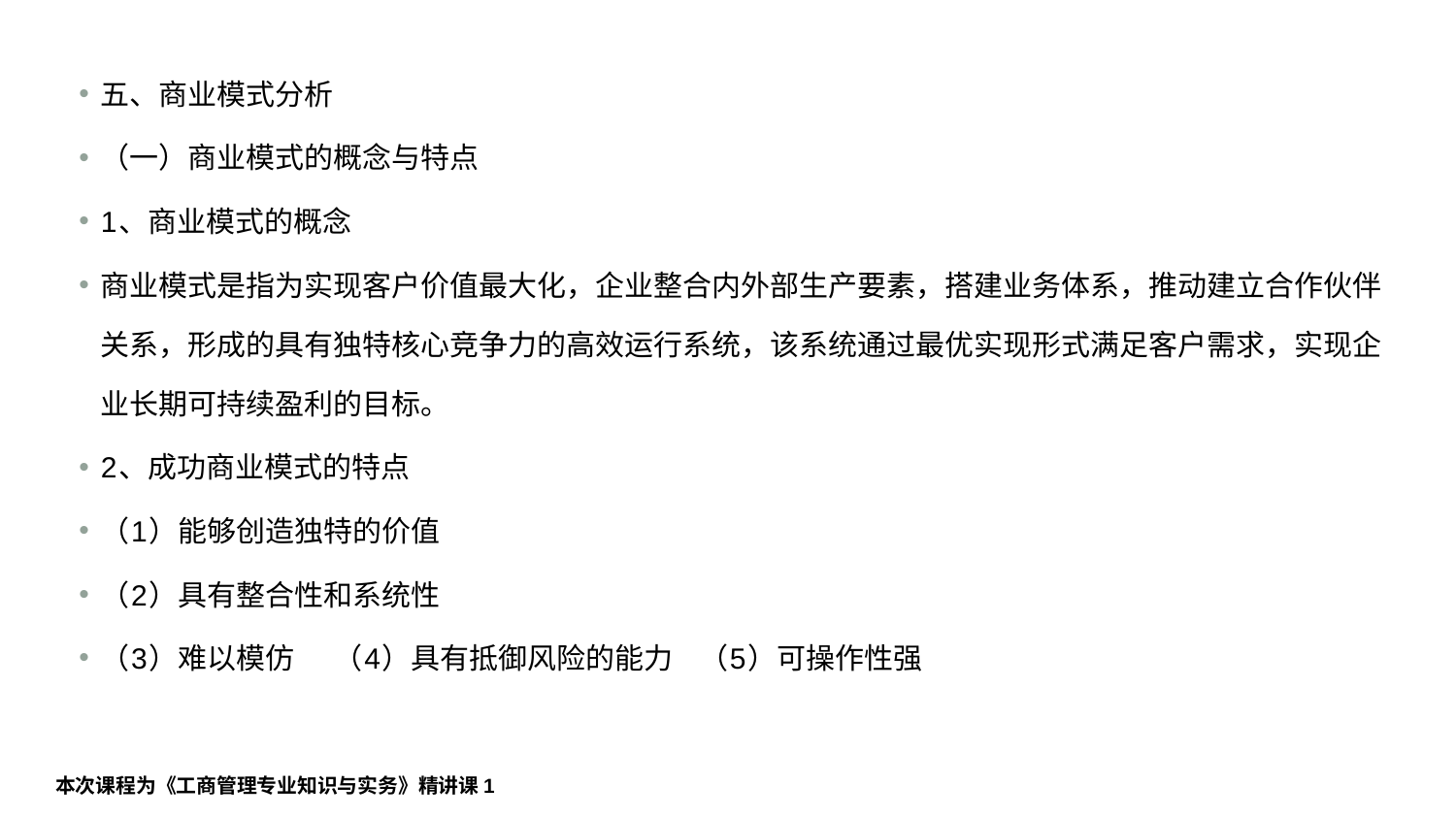

五、商业模式分析
（一）商业模式的概念与特点
1、商业模式的概念
商业模式是指为实现客户价值最大化，企业整合内外部生产要素，搭建业务体系，推动建立合作伙伴关系，形成的具有独特核心竞争力的高效运行系统，该系统通过最优实现形式满足客户需求，实现企业长期可持续盈利的目标。
2、成功商业模式的特点
（1）能够创造独特的价值
（2）具有整合性和系统性
（3）难以模仿      （4）具有抵御风险的能力    （5）可操作性强

#